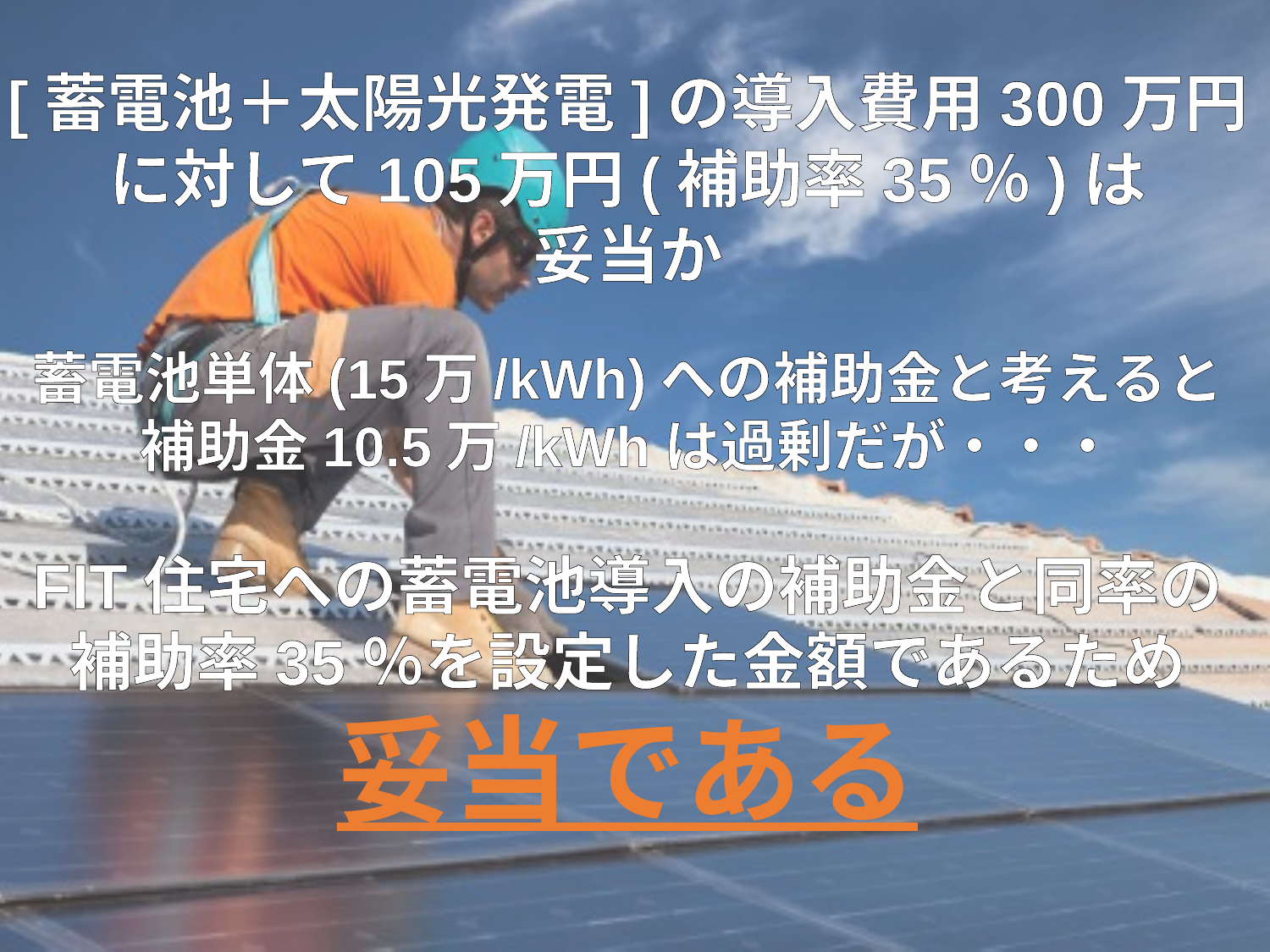

[蓄電池＋太陽光発電]の導入費用300万円
に対して105万円(補助率35％)は
妥当か

蓄電池単体(15万/kWh)への補助金と考えると
補助金10.5万/kWhは過剰だが・・・

FIT住宅への蓄電池導入の補助金と同率の補助率35％を設定した金額であるため
妥当である